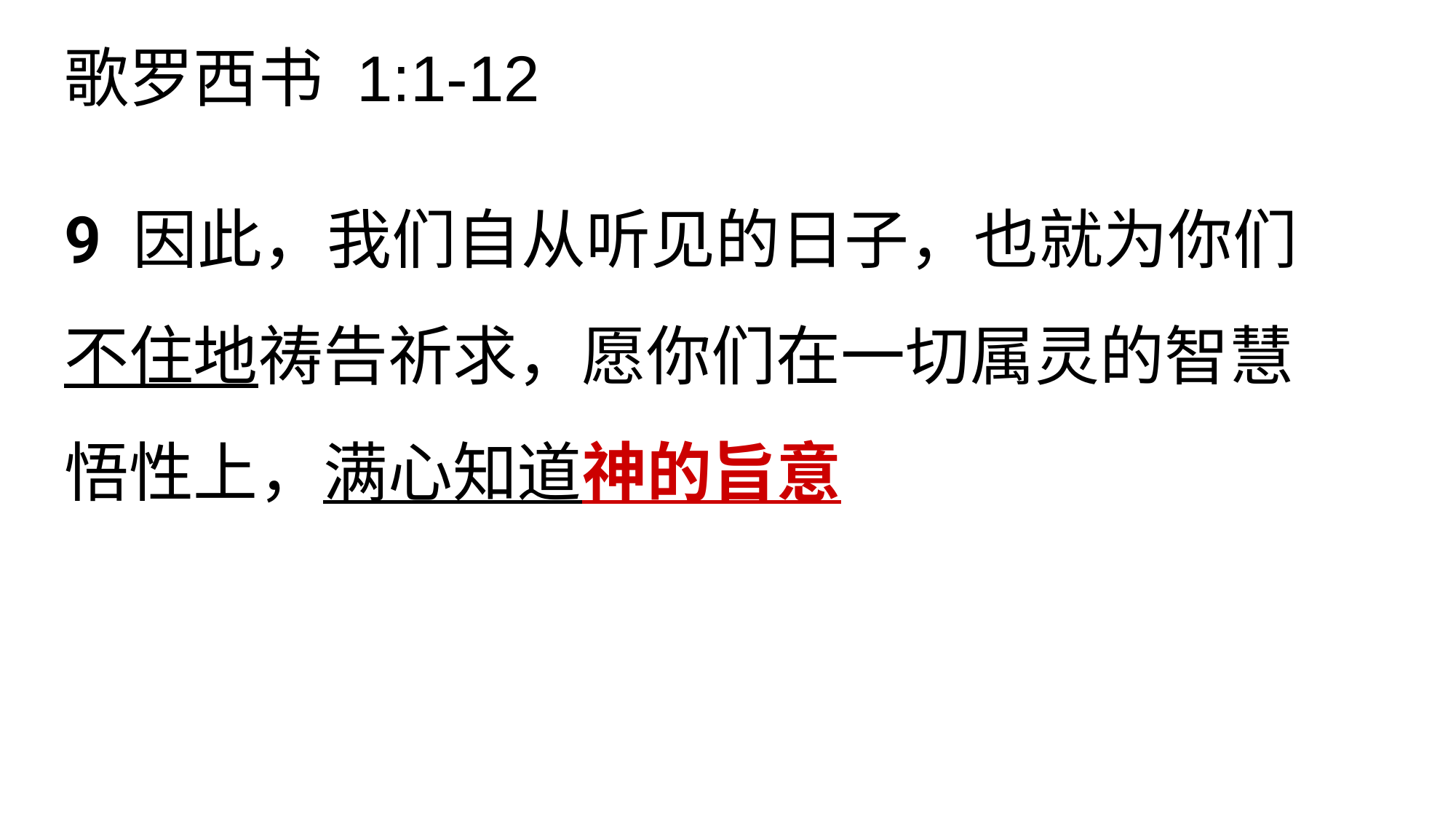

# 歌罗西书 1:1-12
9 因此，我们自从听见的日子，也就为你们不住地祷告祈求，愿你们在一切属灵的智慧悟性上，满心知道神的旨意